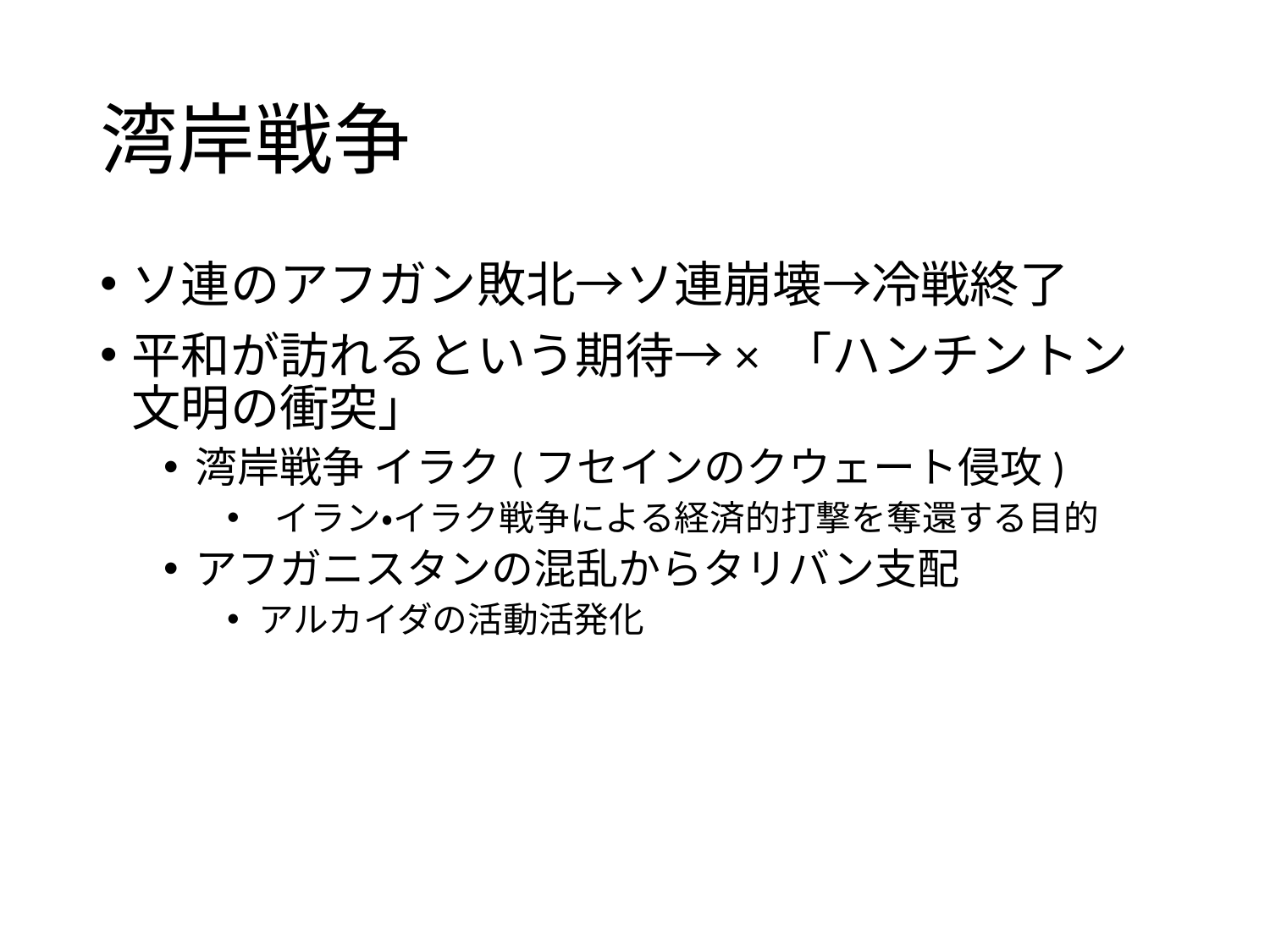

# 湾岸戦争
ソ連のアフガン敗北→ソ連崩壊→冷戦終了
平和が訪れるという期待→× 「ハンチントン文明の衝突」
湾岸戦争 イラク(フセインのクウェート侵攻)
 イラン・イラク戦争による経済的打撃を奪還する目的
アフガニスタンの混乱からタリバン支配
アルカイダの活動活発化